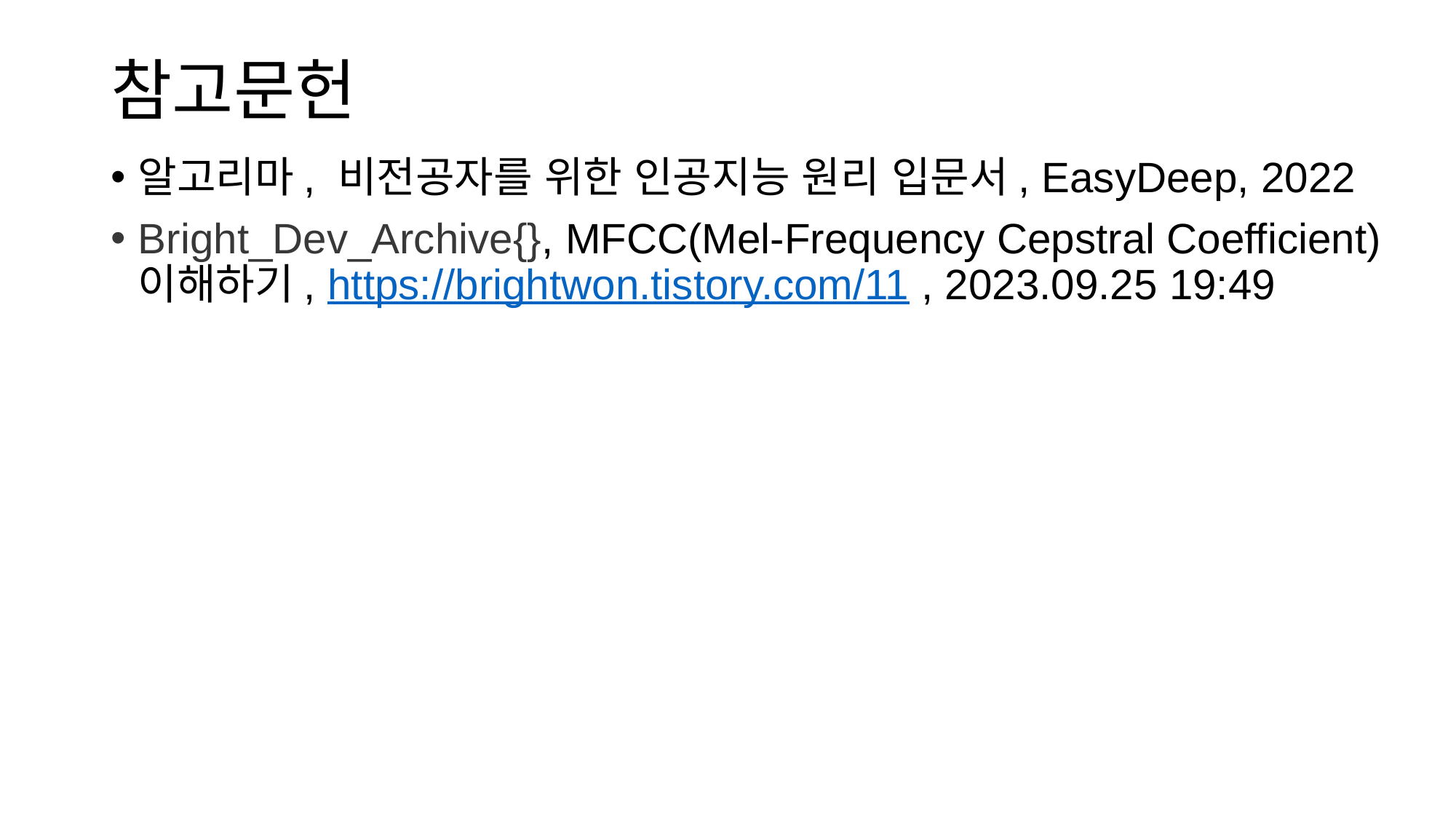

# 참고문헌
알고리마, 비전공자를 위한 인공지능 원리 입문서, EasyDeep, 2022
Bright_Dev_Archive{}, MFCC(Mel-Frequency Cepstral Coefficient) 이해하기, https://brightwon.tistory.com/11 , 2023.09.25 19:49